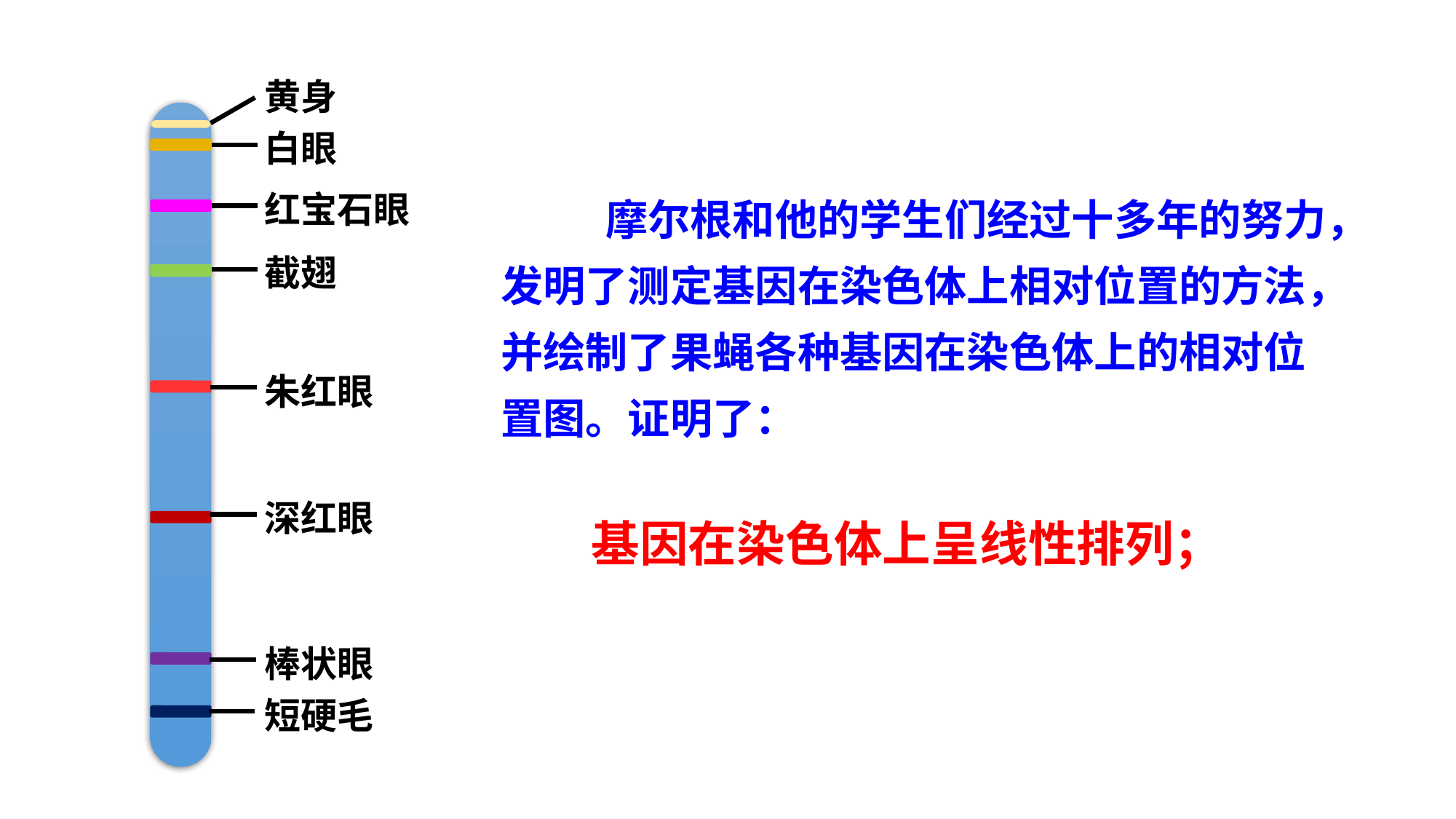

黄身

白眼
红宝石眼
截翅
朱红眼
深红眼
棒状眼
短硬毛
        摩尔根和他的学生们经过十多年的努力，发明了测定基因在染色体上相对位置的方法，并绘制了果蝇各种基因在染色体上的相对位置图。证明了：
基因在染色体上呈线性排列；